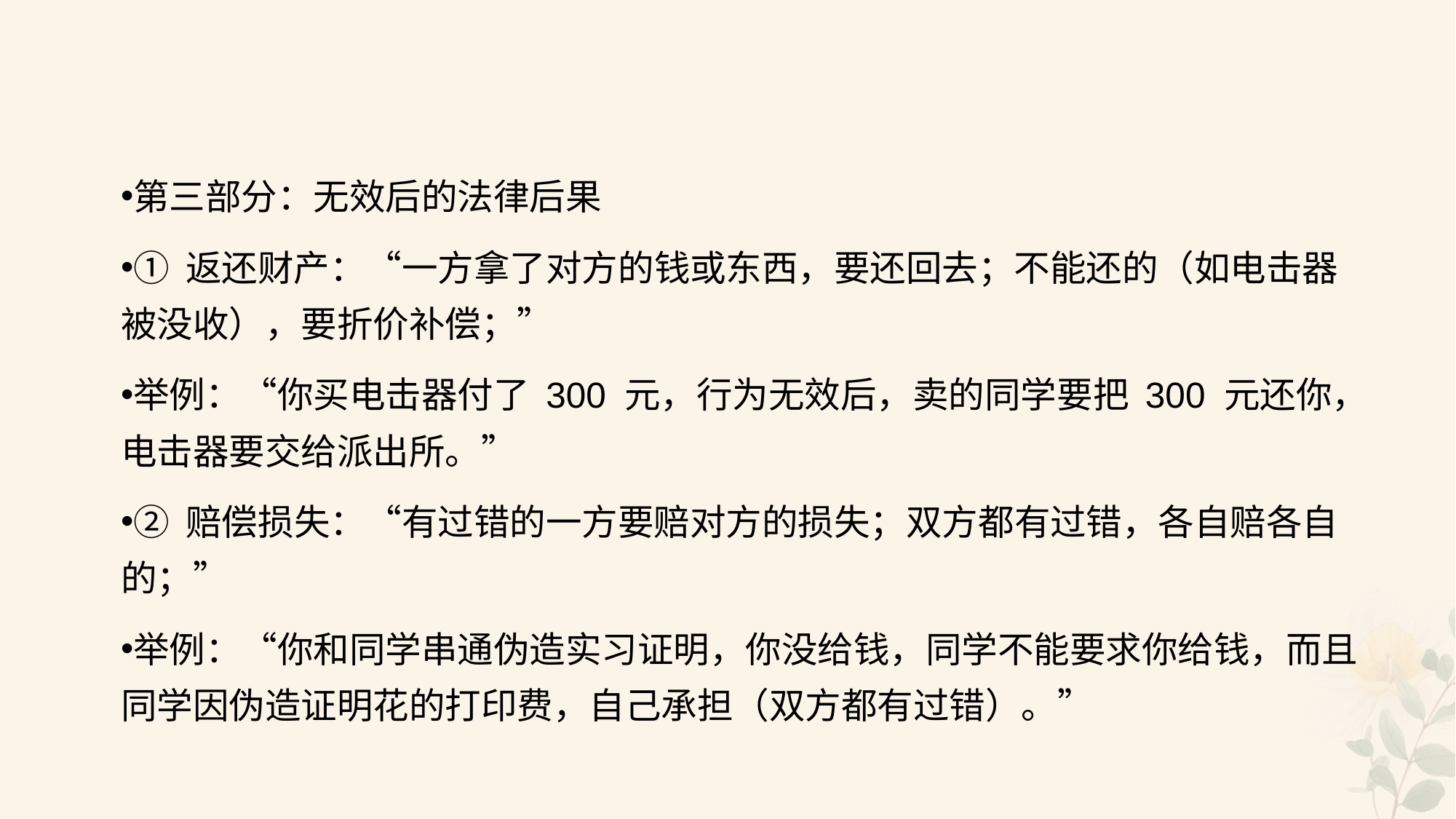

#
第三部分：无效后的法律后果
① 返还财产：“一方拿了对方的钱或东西，要还回去；不能还的（如电击器被没收），要折价补偿；”
举例：“你买电击器付了 300 元，行为无效后，卖的同学要把 300 元还你，电击器要交给派出所。”
② 赔偿损失：“有过错的一方要赔对方的损失；双方都有过错，各自赔各自的；”
举例：“你和同学串通伪造实习证明，你没给钱，同学不能要求你给钱，而且同学因伪造证明花的打印费，自己承担（双方都有过错）。”